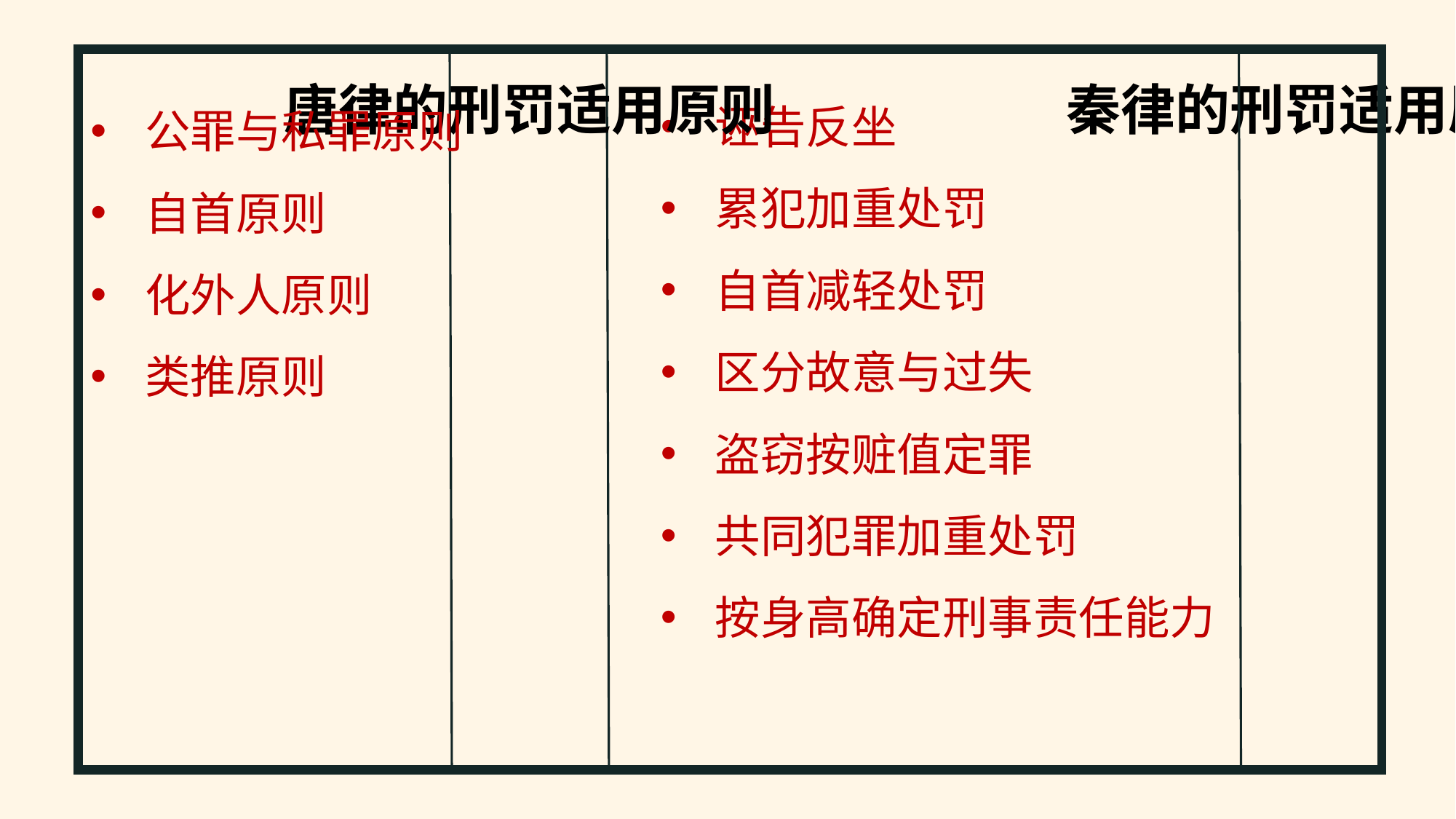

诬告反坐
累犯加重处罚
自首减轻处罚
区分故意与过失
盗窃按赃值定罪
共同犯罪加重处罚
按身高确定刑事责任能力
公罪与私罪原则
自首原则
化外人原则
类推原则
唐律的刑罚适用原则
秦律的刑罚适用原则